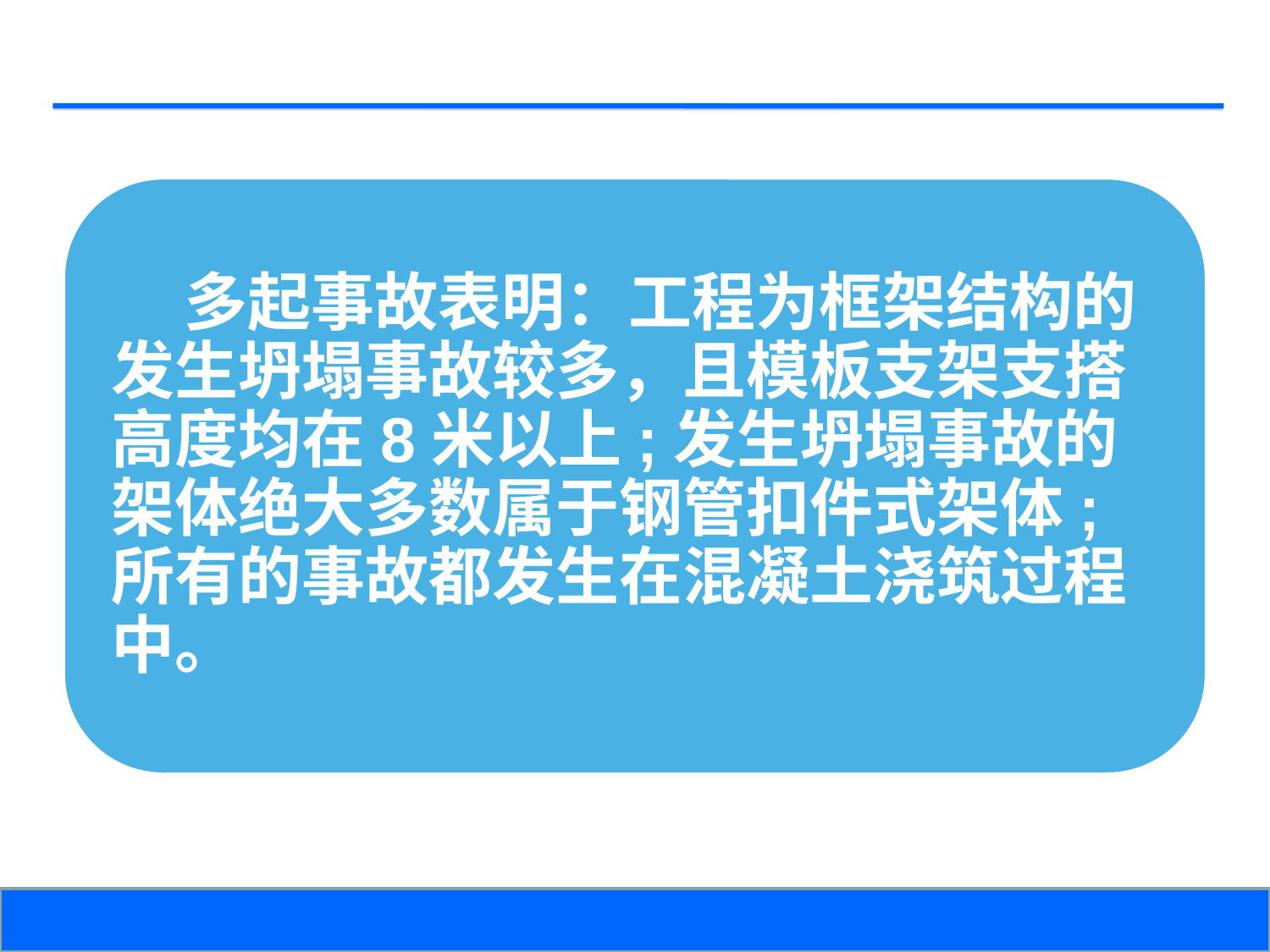

多起事故表明：工程为框架结构的发生坍塌事故较多，且模板支架支搭高度均在8米以上;发生坍塌事故的架体绝大多数属于钢管扣件式架体;所有的事故都发生在混凝土浇筑过程中。